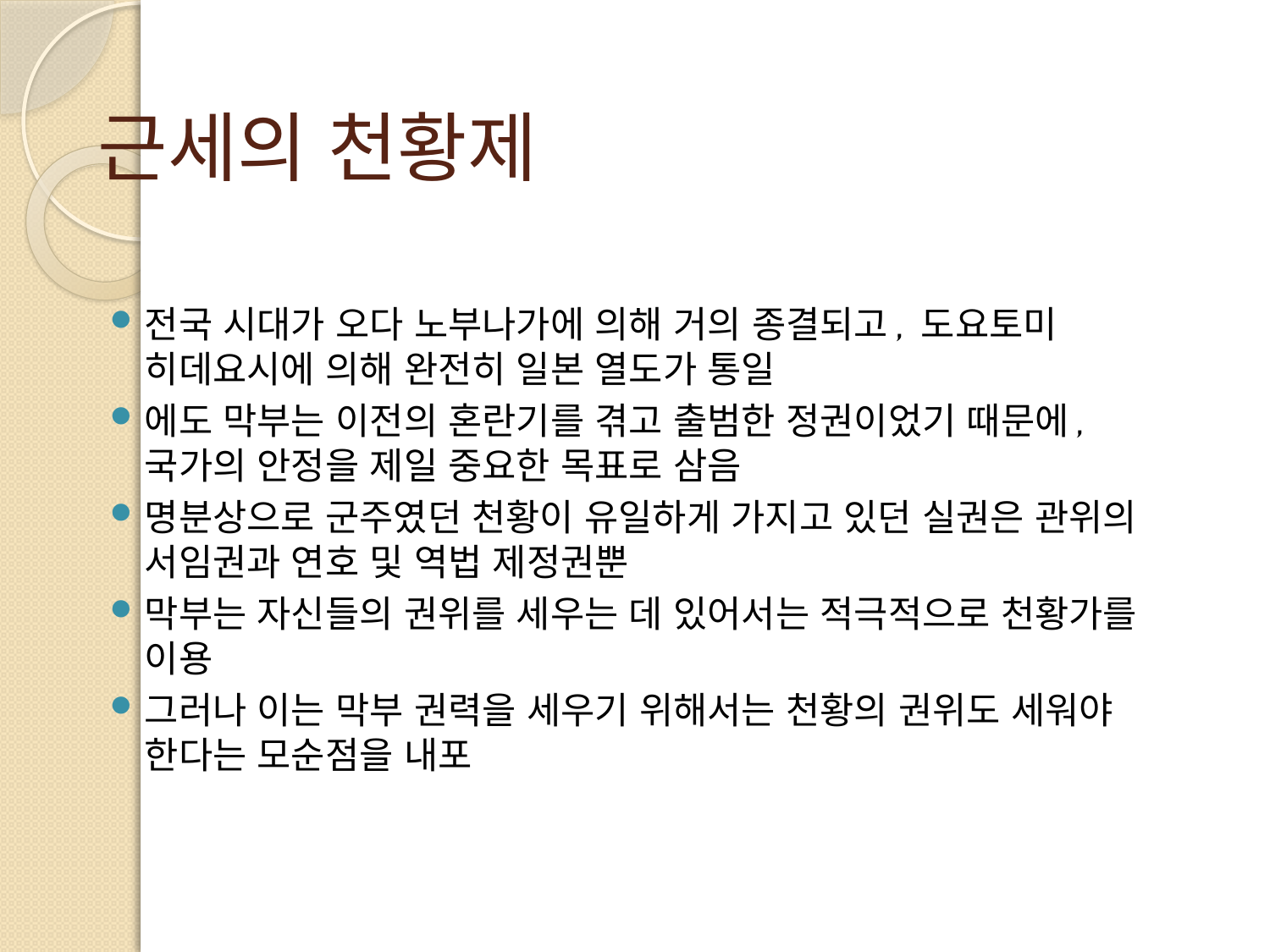

# 근세의 천황제
전국 시대가 오다 노부나가에 의해 거의 종결되고, 도요토미 히데요시에 의해 완전히 일본 열도가 통일
에도 막부는 이전의 혼란기를 겪고 출범한 정권이었기 때문에, 국가의 안정을 제일 중요한 목표로 삼음
명분상으로 군주였던 천황이 유일하게 가지고 있던 실권은 관위의 서임권과 연호 및 역법 제정권뿐
막부는 자신들의 권위를 세우는 데 있어서는 적극적으로 천황가를 이용
그러나 이는 막부 권력을 세우기 위해서는 천황의 권위도 세워야 한다는 모순점을 내포